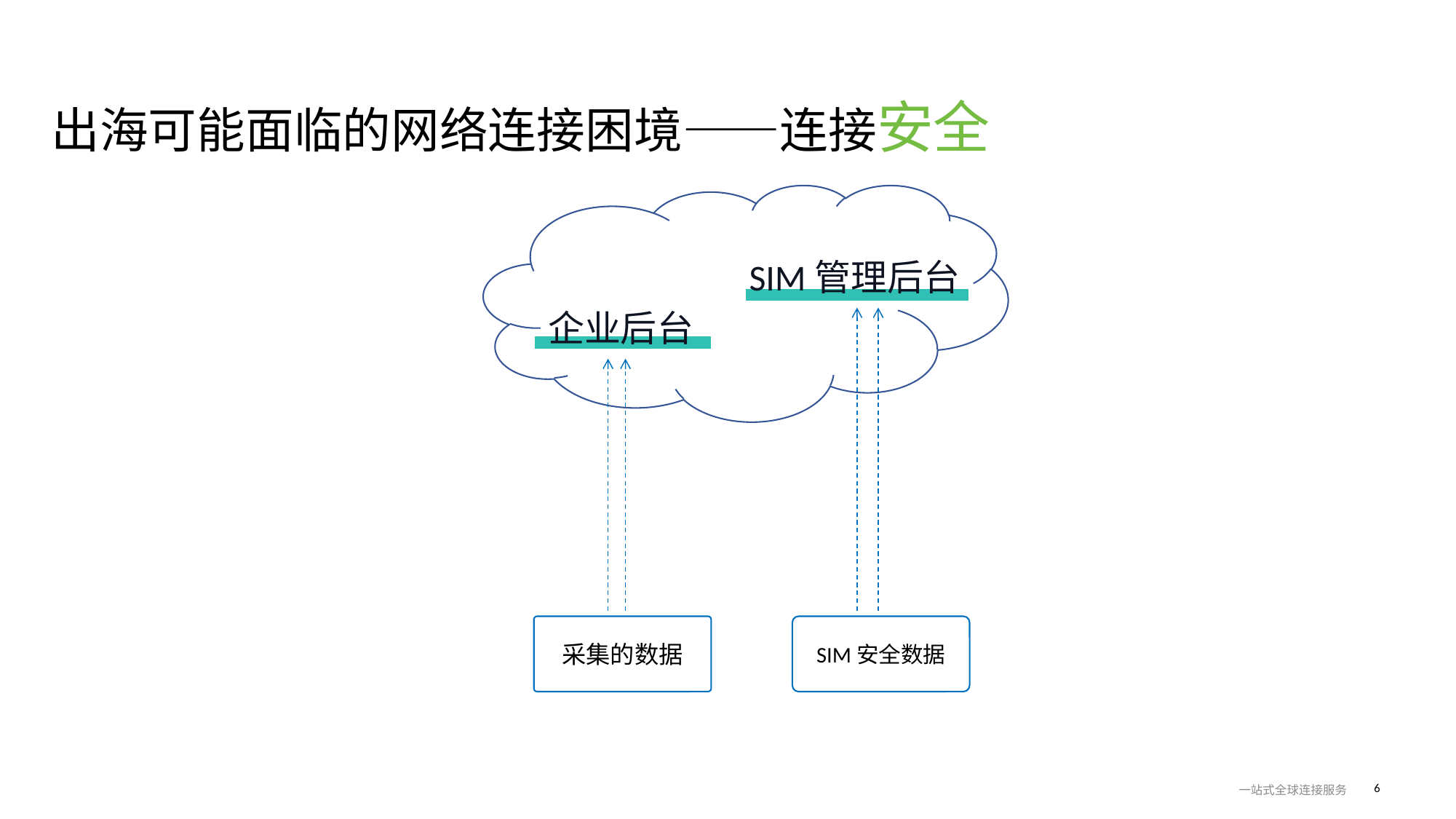

# 出海可能面临的网络连接困境——连接安全

SIM管理后台
企业后台
SIM安全数据
采集的数据
6
一站式全球连接服务